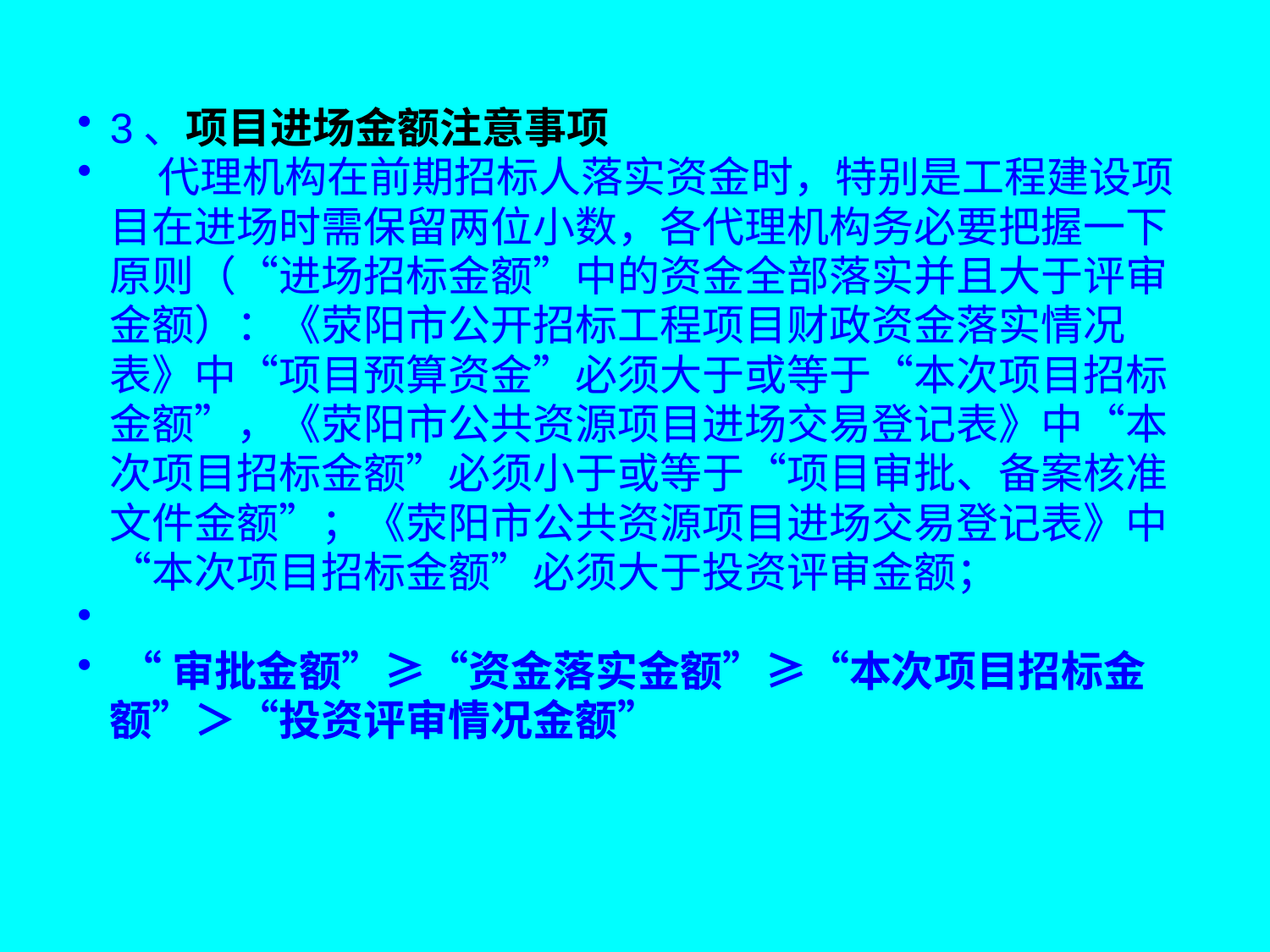

3、项目进场金额注意事项
    代理机构在前期招标人落实资金时，特别是工程建设项目在进场时需保留两位小数，各代理机构务必要把握一下原则（“进场招标金额”中的资金全部落实并且大于评审金额）：《荥阳市公开招标工程项目财政资金落实情况表》中“项目预算资金”必须大于或等于“本次项目招标金额”，《荥阳市公共资源项目进场交易登记表》中“本次项目招标金额”必须小于或等于“项目审批、备案核准文件金额”；《荥阳市公共资源项目进场交易登记表》中“本次项目招标金额”必须大于投资评审金额；

 “审批金额”≥“资金落实金额”≥“本次项目招标金额”＞“投资评审情况金额”